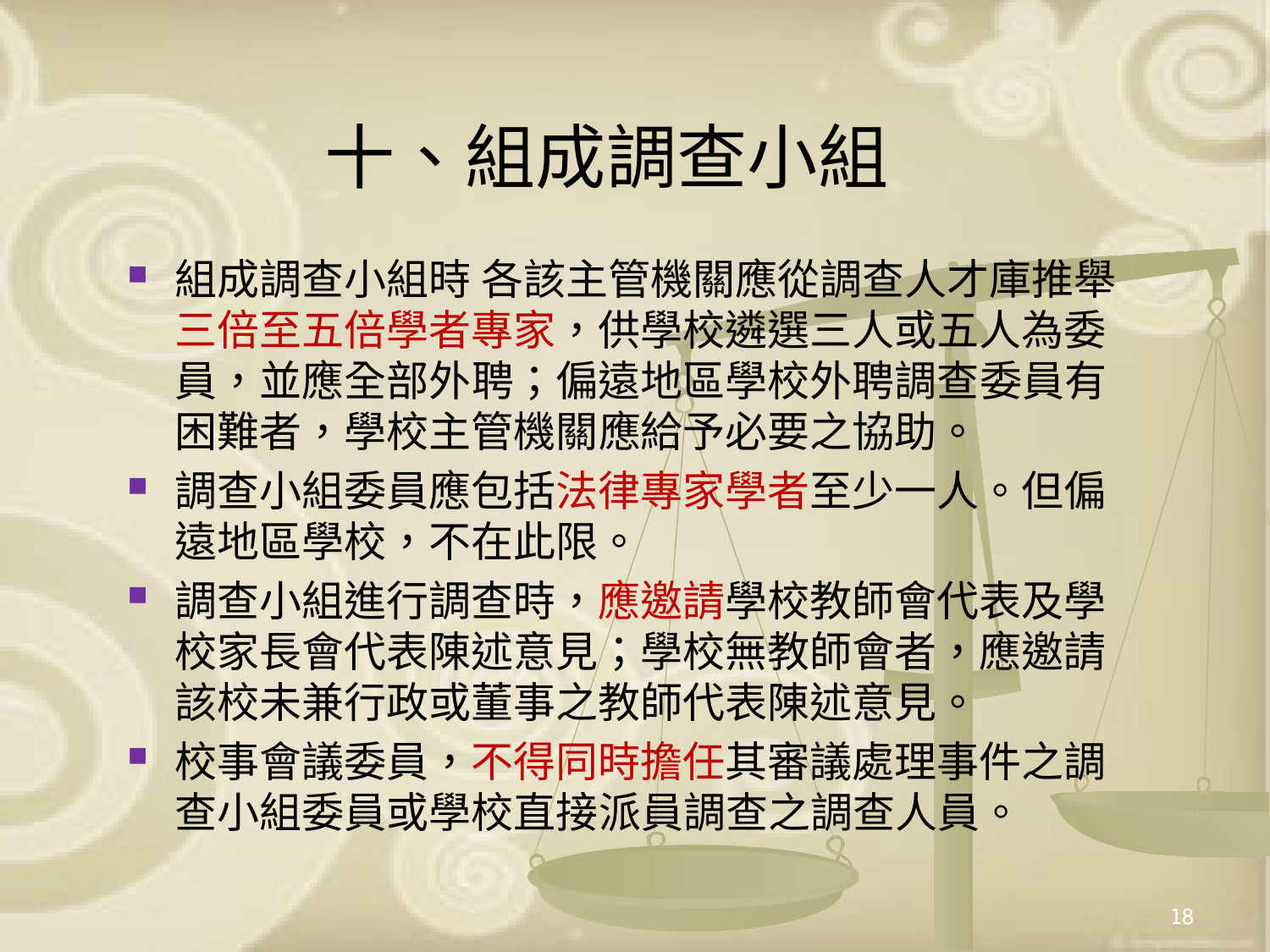

# 十、組成調查小組
組成調查小組時 各該主管機關應從調查人才庫推舉三倍至五倍學者專家，供學校遴選三人或五人為委員，並應全部外聘；偏遠地區學校外聘調查委員有困難者，學校主管機關應給予必要之協助。
調查小組委員應包括法律專家學者至少一人。但偏遠地區學校，不在此限。
調查小組進行調查時，應邀請學校教師會代表及學校家長會代表陳述意見；學校無教師會者，應邀請該校未兼行政或董事之教師代表陳述意見。
校事會議委員，不得同時擔任其審議處理事件之調查小組委員或學校直接派員調查之調查人員。

18